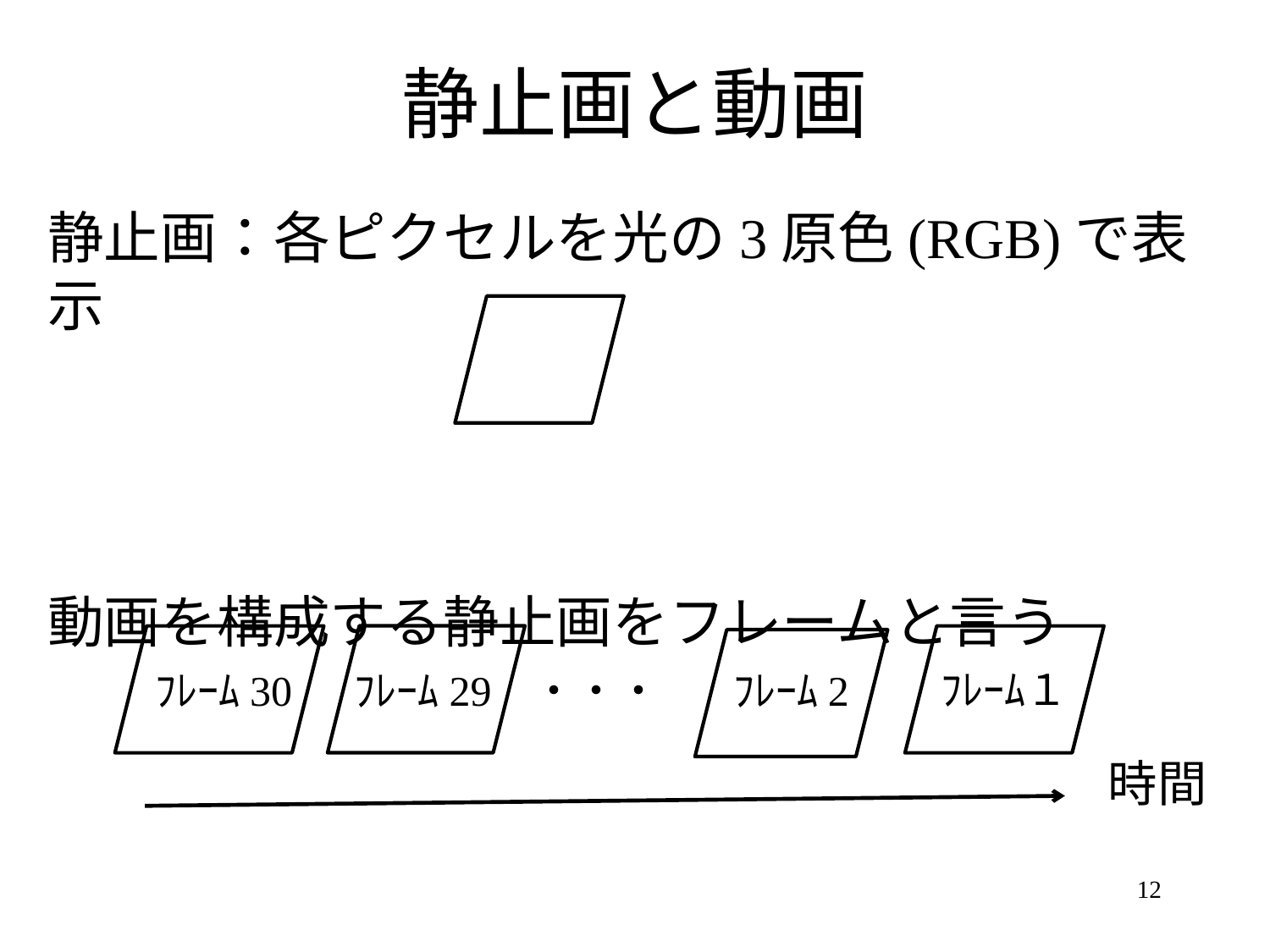

# 静止画と動画
静止画：各ピクセルを光の3原色(RGB)で表示

動画を構成する静止画をフレームと言う

ﾌﾚｰﾑ１
ﾌﾚｰﾑ30
ﾌﾚｰﾑ29
・・・
ﾌﾚｰﾑ2
時間
12